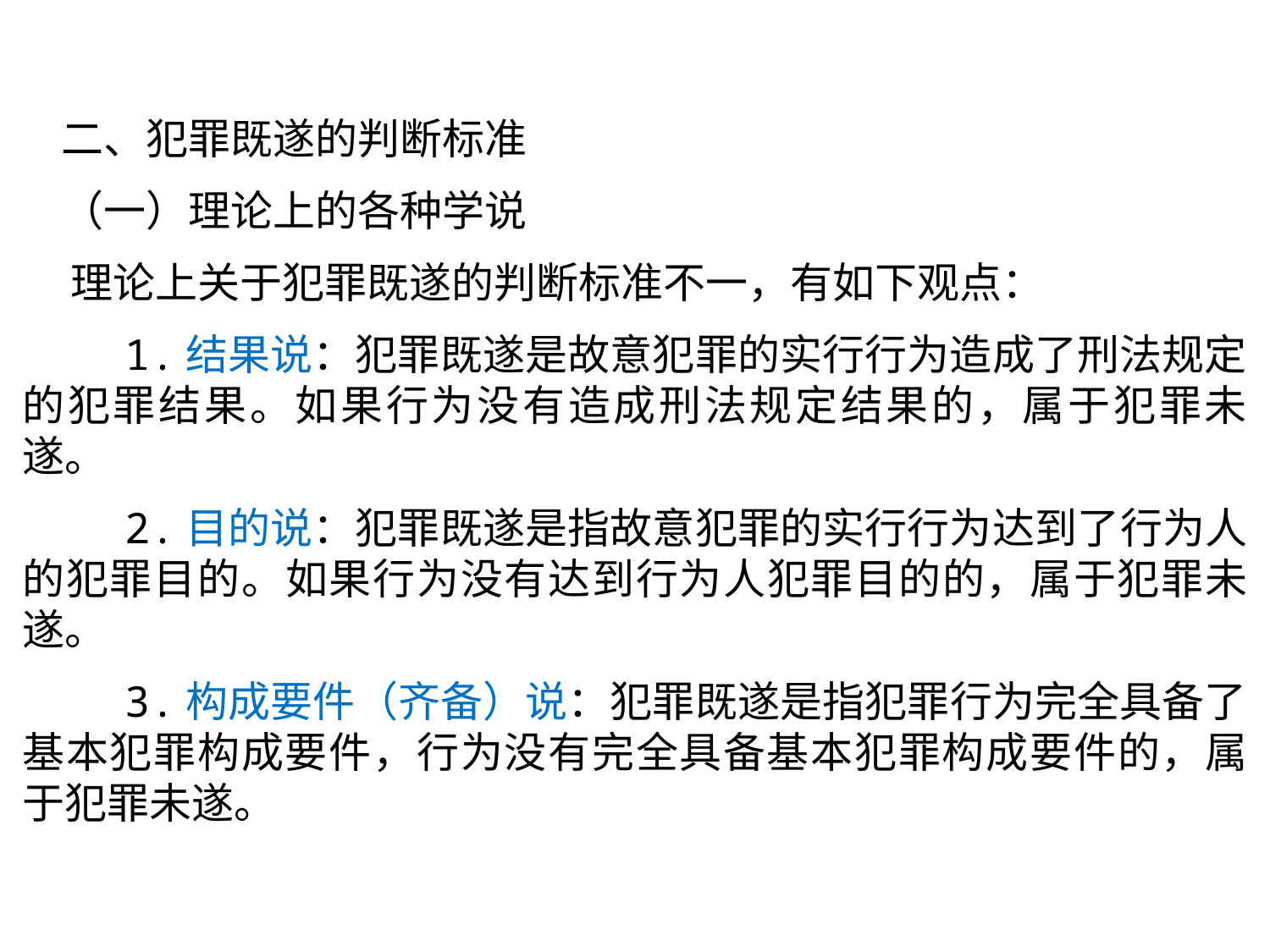

二、犯罪既遂的判断标准

   （一）理论上的各种学说

    理论上关于犯罪既遂的判断标准不一，有如下观点：

    1.结果说：犯罪既遂是故意犯罪的实行行为造成了刑法规定的犯罪结果。如果行为没有造成刑法规定结果的，属于犯罪未遂。

    2.目的说：犯罪既遂是指故意犯罪的实行行为达到了行为人的犯罪目的。如果行为没有达到行为人犯罪目的的，属于犯罪未遂。

    3.构成要件（齐备）说：犯罪既遂是指犯罪行为完全具备了基本犯罪构成要件，行为没有完全具备基本犯罪构成要件的，属于犯罪未遂。